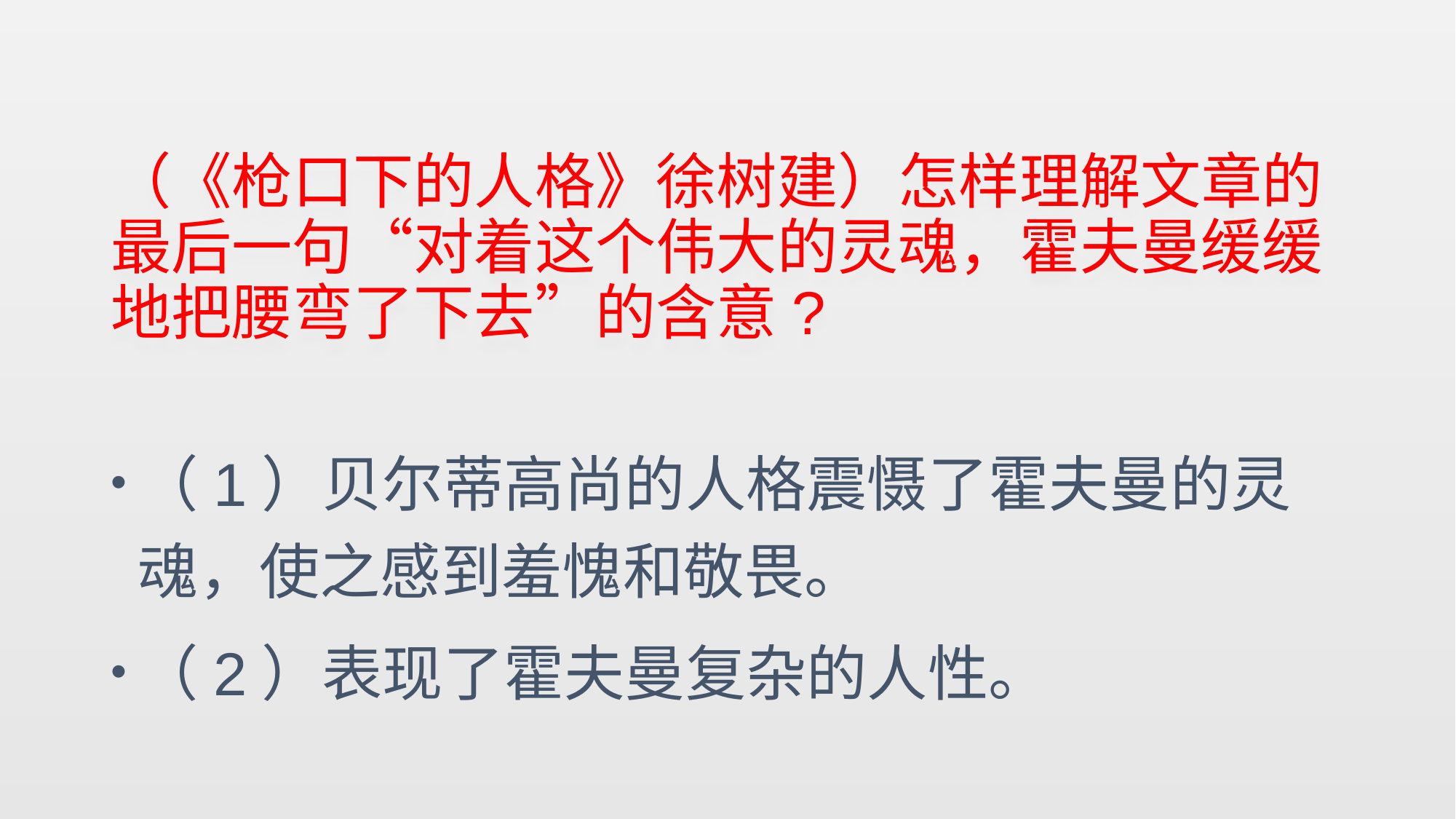

# （《枪口下的人格》徐树建）怎样理解文章的最后一句“对着这个伟大的灵魂，霍夫曼缓缓地把腰弯了下去”的含意?
（1）贝尔蒂高尚的人格震慑了霍夫曼的灵魂，使之感到羞愧和敬畏。
（2）表现了霍夫曼复杂的人性。